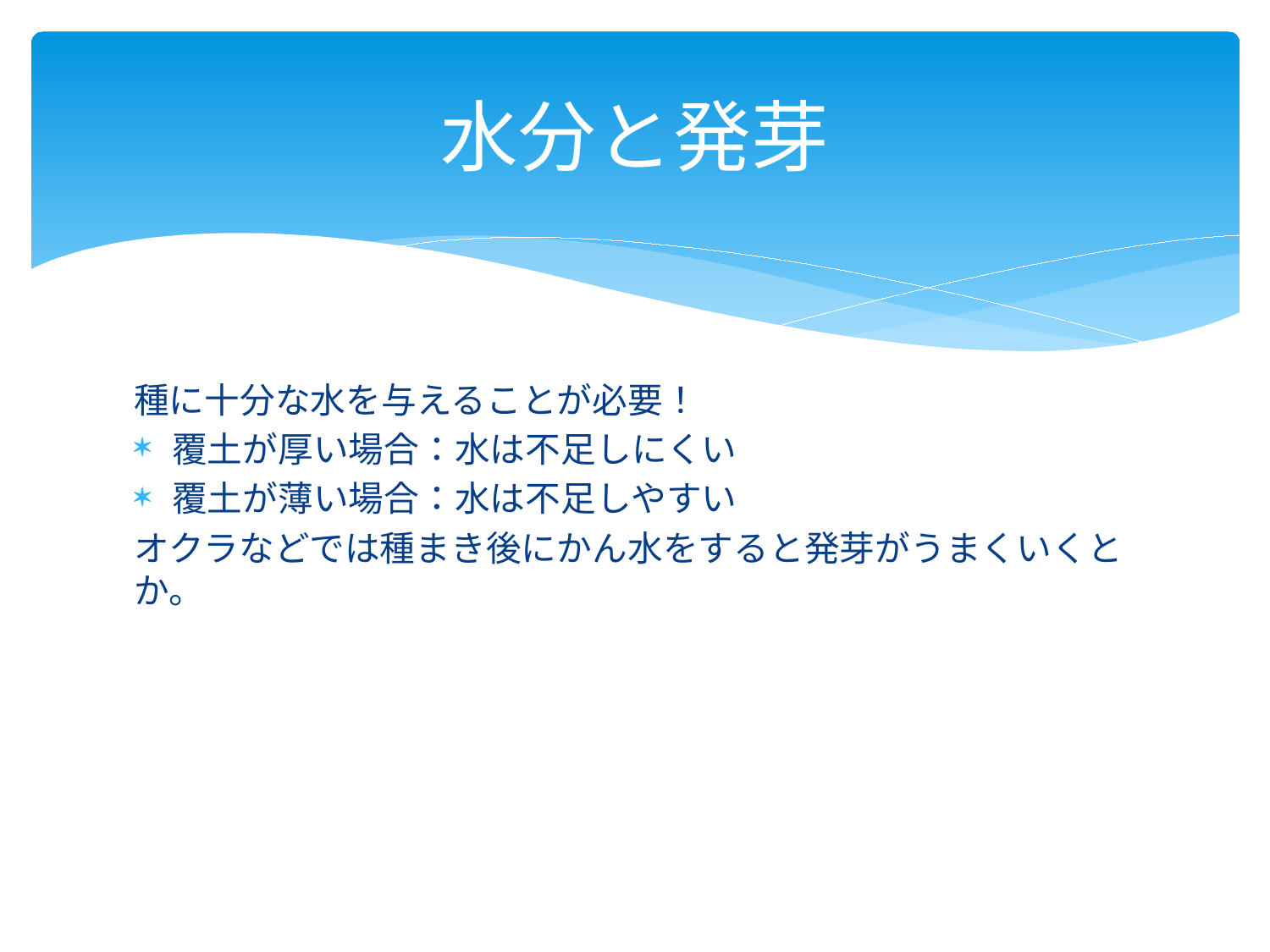

# 水分と発芽
種に十分な水を与えることが必要！
覆土が厚い場合：水は不足しにくい
覆土が薄い場合：水は不足しやすい
オクラなどでは種まき後にかん水をすると発芽がうまくいくとか。